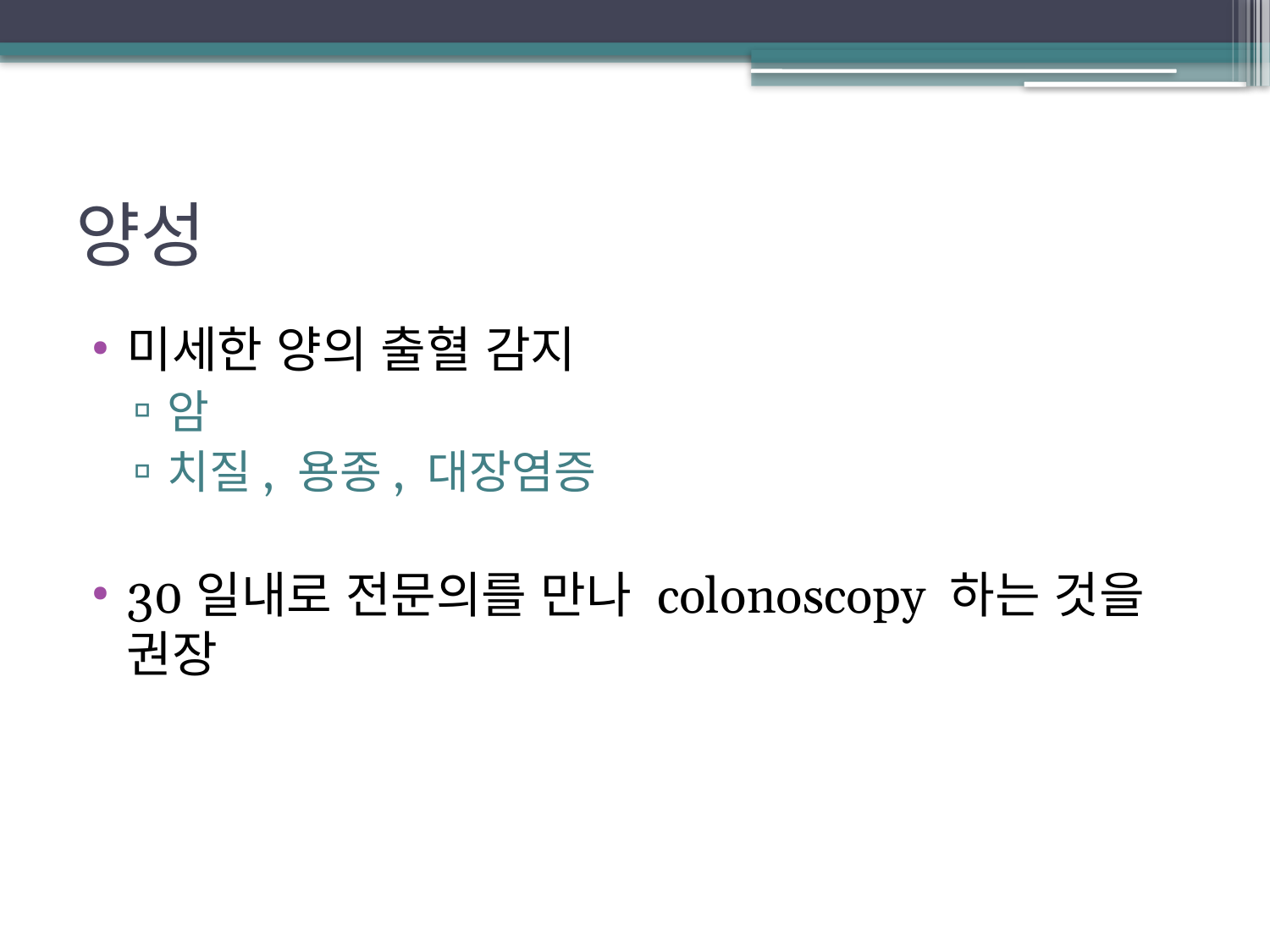

# 양성
미세한 양의 출혈 감지
암
치질, 용종, 대장염증

30일내로 전문의를 만나 colonoscopy 하는 것을 권장